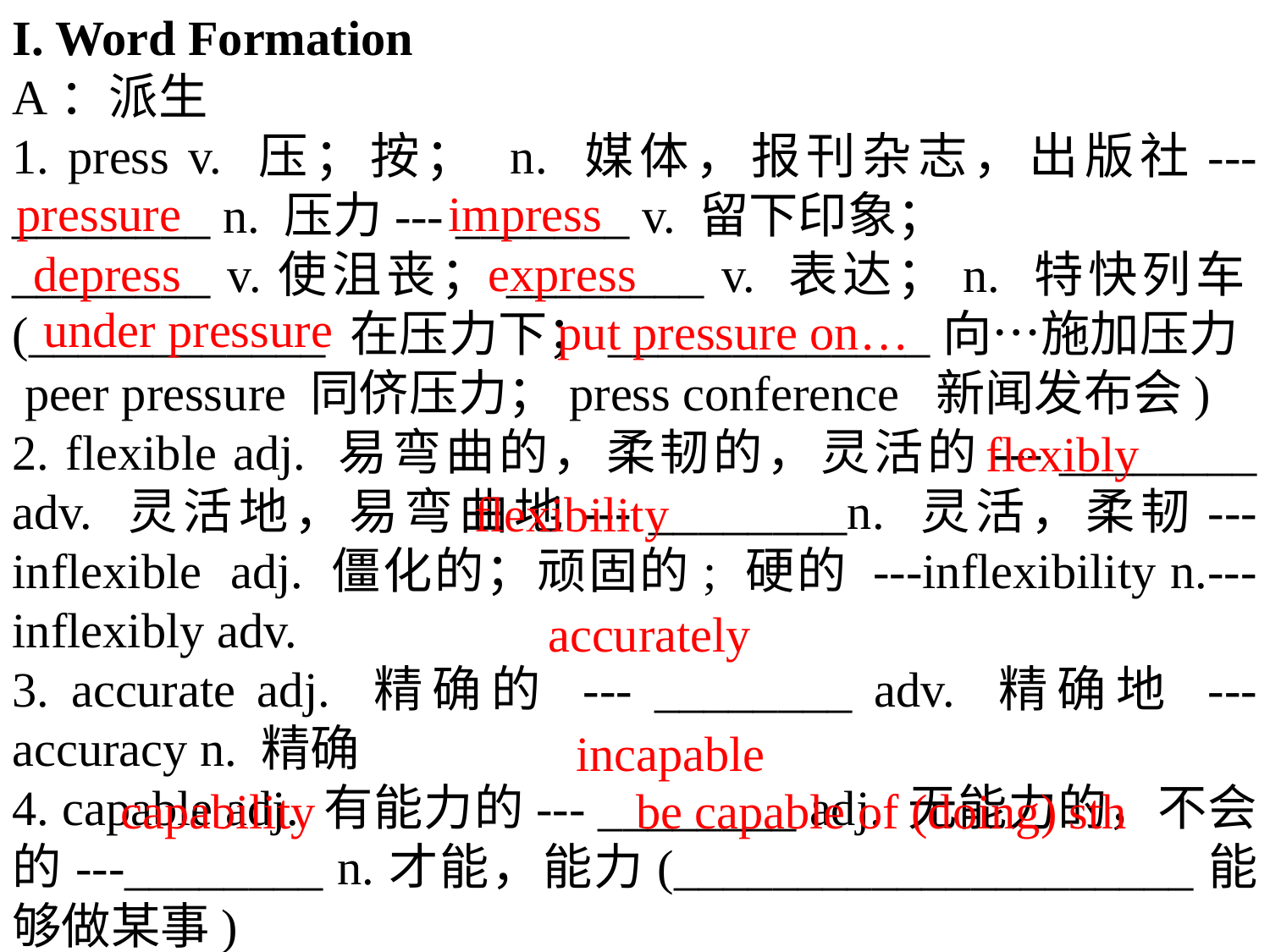

I. Word Formation
A：派生
1. press v. 压；按； n. 媒体，报刊杂志，出版社--- ________ n. 压力--- _______ v. 留下印象；
________ v.使沮丧；________ v. 表达；n. 特快列车(____________ 在压力下；_____________向…施加压力
 peer pressure 同侪压力；press conference  新闻发布会)
2. flexible adj. 易弯曲的，柔韧的，灵活的--- ________ adv. 灵活地，易弯曲地--- ________n. 灵活，柔韧---inflexible  adj. 僵化的；顽固的; 硬的 ---inflexibility n.---inflexibly adv.
3. accurate adj. 精确的 --- ________ adv. 精确地 --- accuracy n. 精确
4. capable adj. 有能力的--- ________ adj. 无能力的，不会的---________ n.才能，能力(_____________________能够做某事)
pressure
impress
depress
express
under pressure
put pressure on…
flexibly
flexibility
accurately
incapable
capability
be capable of (doing) sth